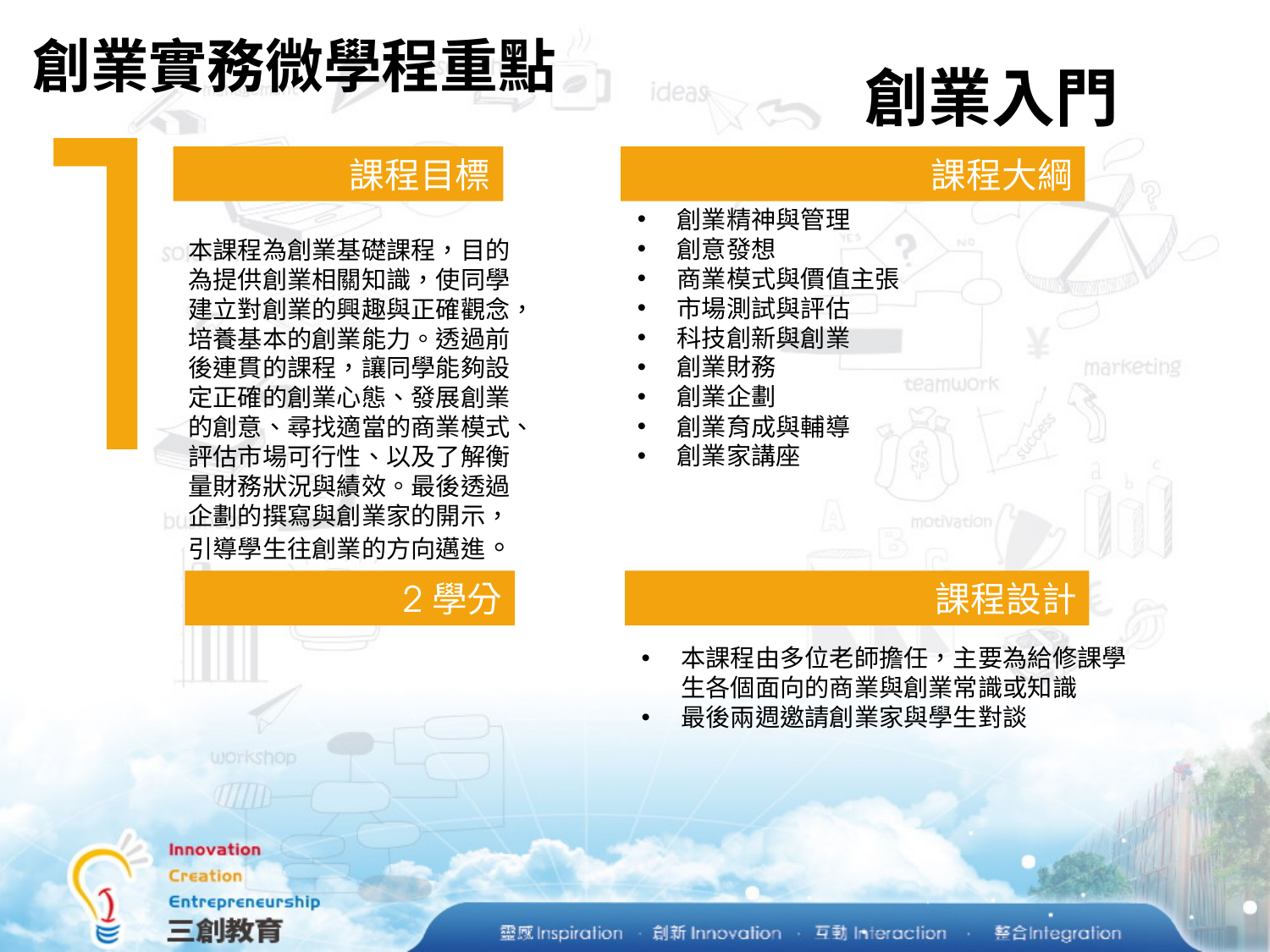

# 創業實務微學程重點
創業入門
1
課程目標
課程大綱
創業精神與管理
創意發想
商業模式與價值主張
市場測試與評估
科技創新與創業
創業財務
創業企劃
創業育成與輔導
創業家講座
本課程為創業基礎課程，目的為提供創業相關知識，使同學建立對創業的興趣與正確觀念，培養基本的創業能力。透過前後連貫的課程，讓同學能夠設定正確的創業心態、發展創業的創意、尋找適當的商業模式、評估市場可行性、以及了解衡量財務狀況與績效。最後透過企劃的撰寫與創業家的開示，引導學生往創業的方向邁進。
2學分
課程設計
本課程由多位老師擔任，主要為給修課學生各個面向的商業與創業常識或知識
最後兩週邀請創業家與學生對談